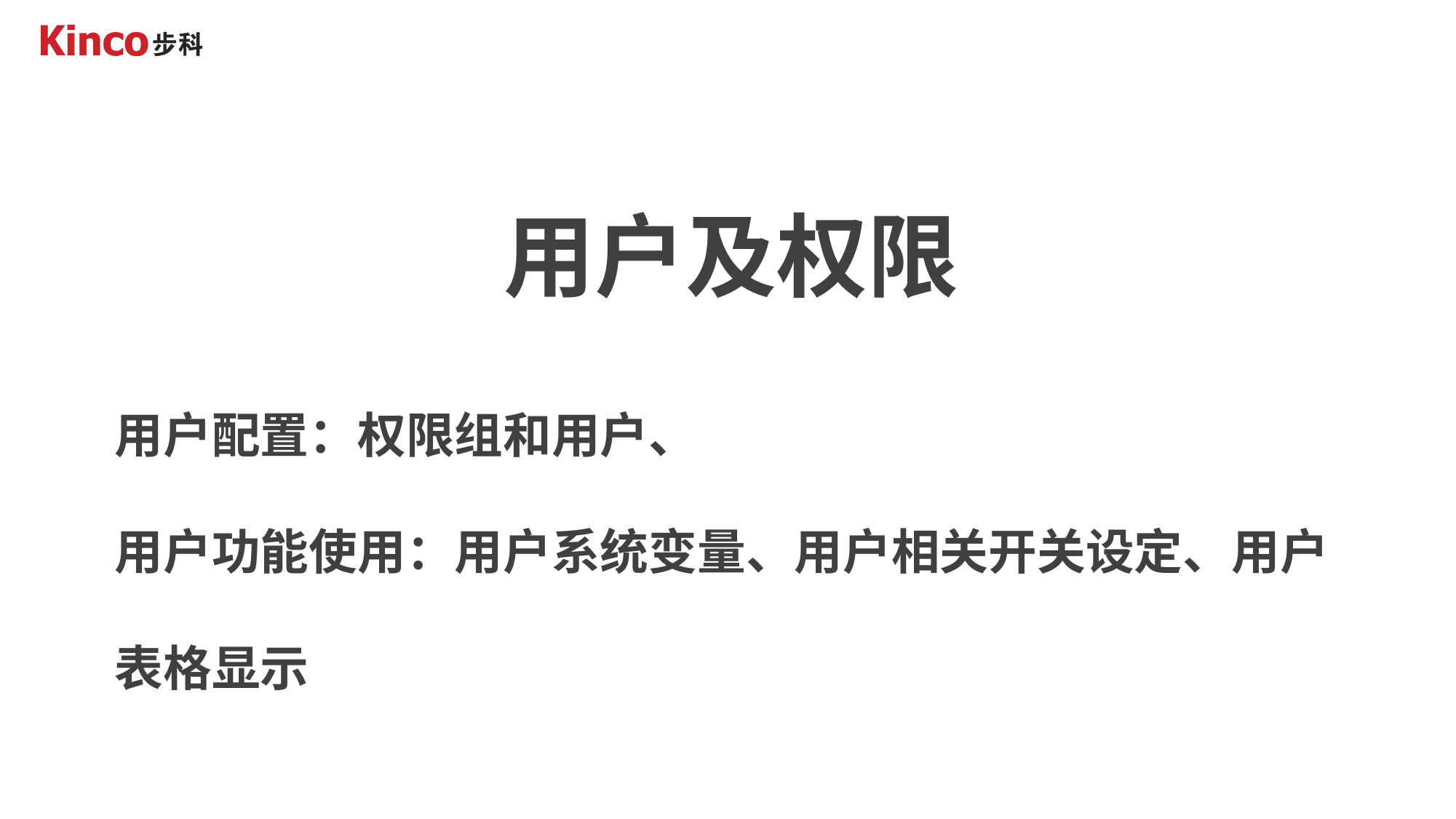

用户及权限
用户配置：权限组和用户、
用户功能使用：用户系统变量、用户相关开关设定、用户表格显示